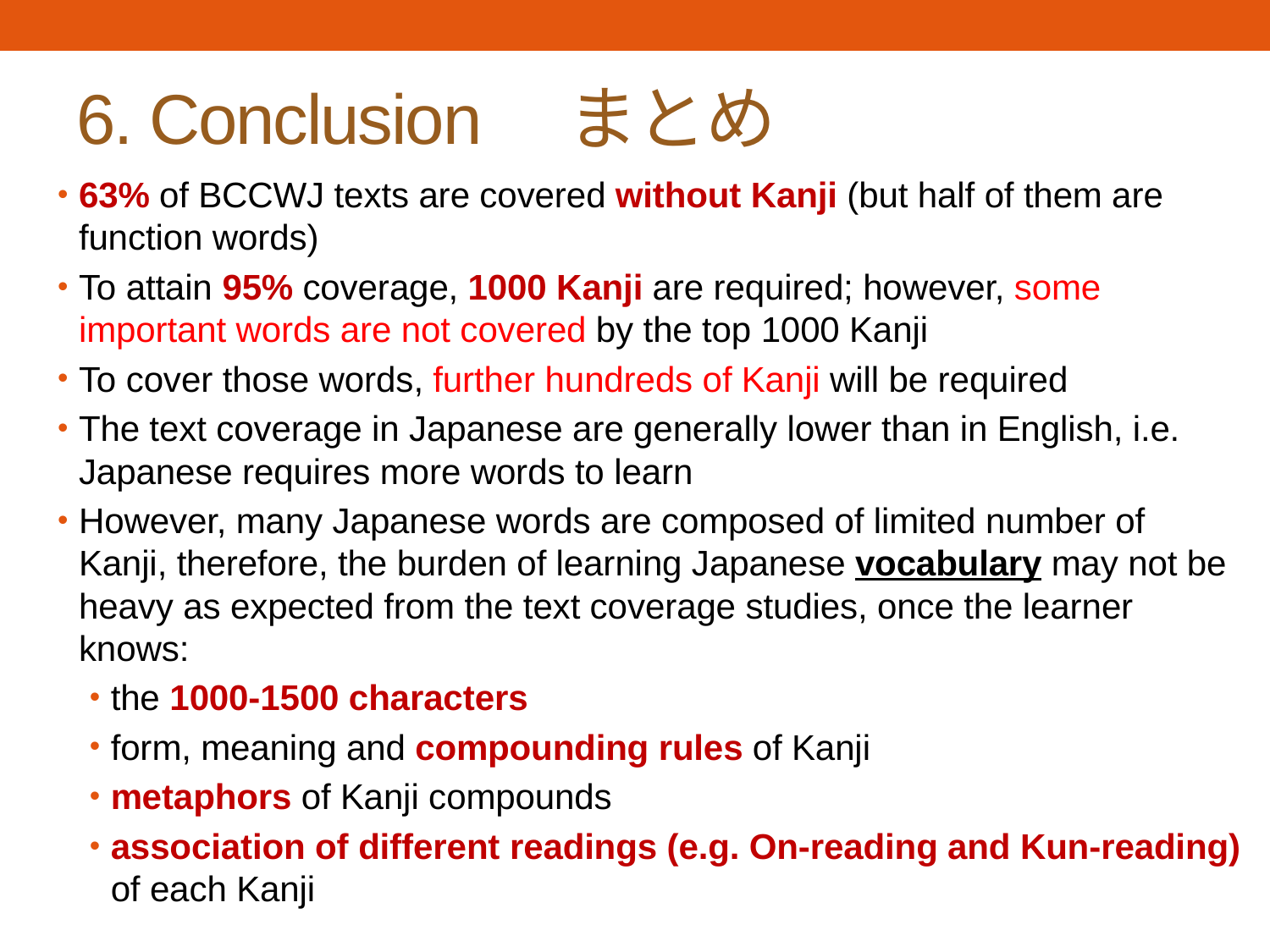

# 6. Conclusion　まとめ
63% of BCCWJ texts are covered without Kanji (but half of them are function words)
To attain 95% coverage, 1000 Kanji are required; however, some important words are not covered by the top 1000 Kanji
To cover those words, further hundreds of Kanji will be required
The text coverage in Japanese are generally lower than in English, i.e. Japanese requires more words to learn
However, many Japanese words are composed of limited number of Kanji, therefore, the burden of learning Japanese vocabulary may not be heavy as expected from the text coverage studies, once the learner knows:
the 1000-1500 characters
form, meaning and compounding rules of Kanji
metaphors of Kanji compounds
association of different readings (e.g. On-reading and Kun-reading) of each Kanji